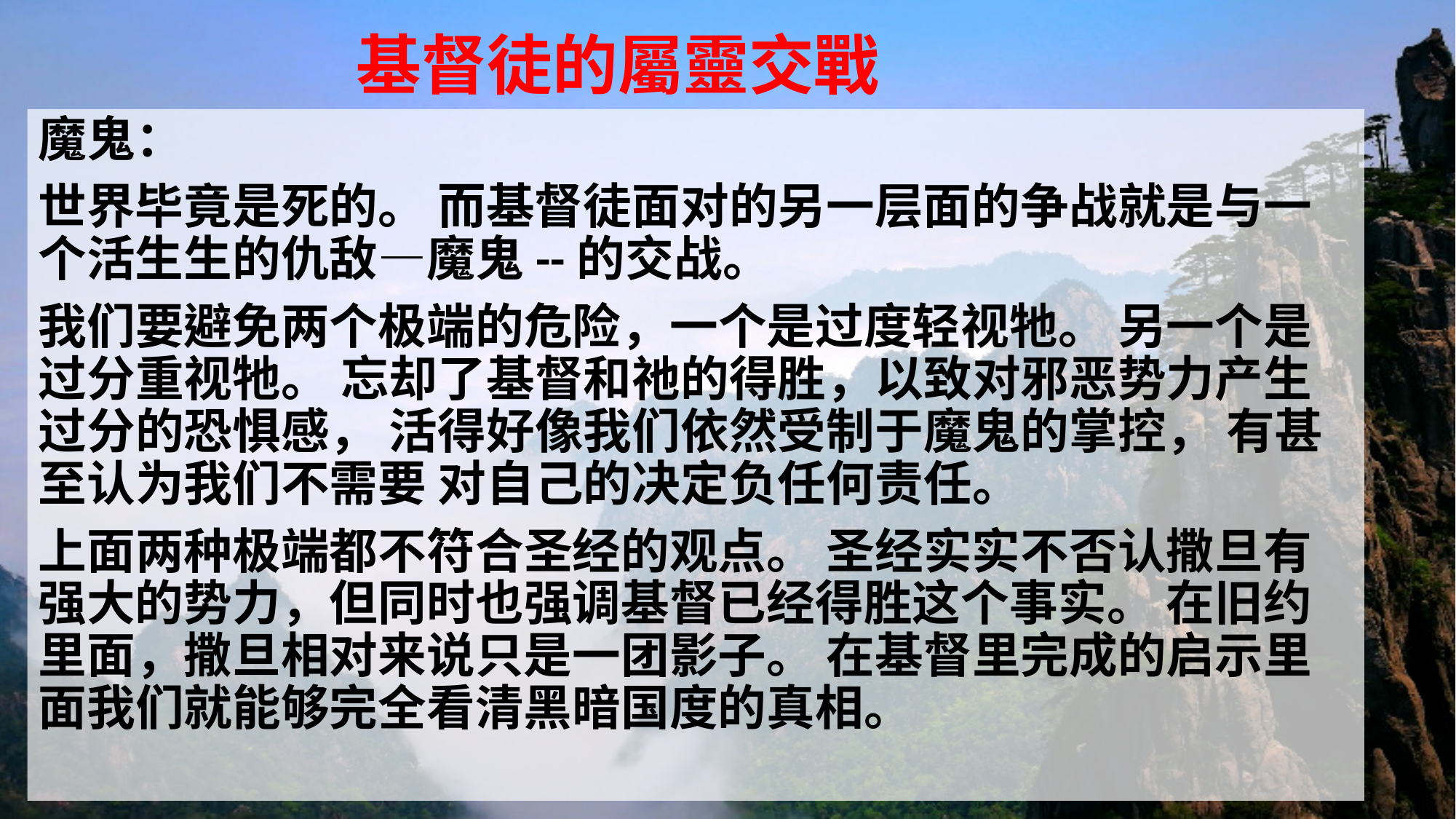

# 基督徒的屬靈交戰
魔鬼：
世界毕竟是死的。 而基督徒面对的另一层面的争战就是与一个活生生的仇敌—魔鬼--的交战。
我们要避免两个极端的危险，一个是过度轻视牠。 另一个是过分重视牠。 忘却了基督和祂的得胜，以致对邪恶势力产生过分的恐惧感， 活得好像我们依然受制于魔鬼的掌控， 有甚至认为我们不需要 对自己的决定负任何责任。
上面两种极端都不符合圣经的观点。 圣经实实不否认撒旦有强大的势力，但同时也强调基督已经得胜这个事实。 在旧约里面，撒旦相对来说只是一团影子。 在基督里完成的启示里面我们就能够完全看清黑暗国度的真相。